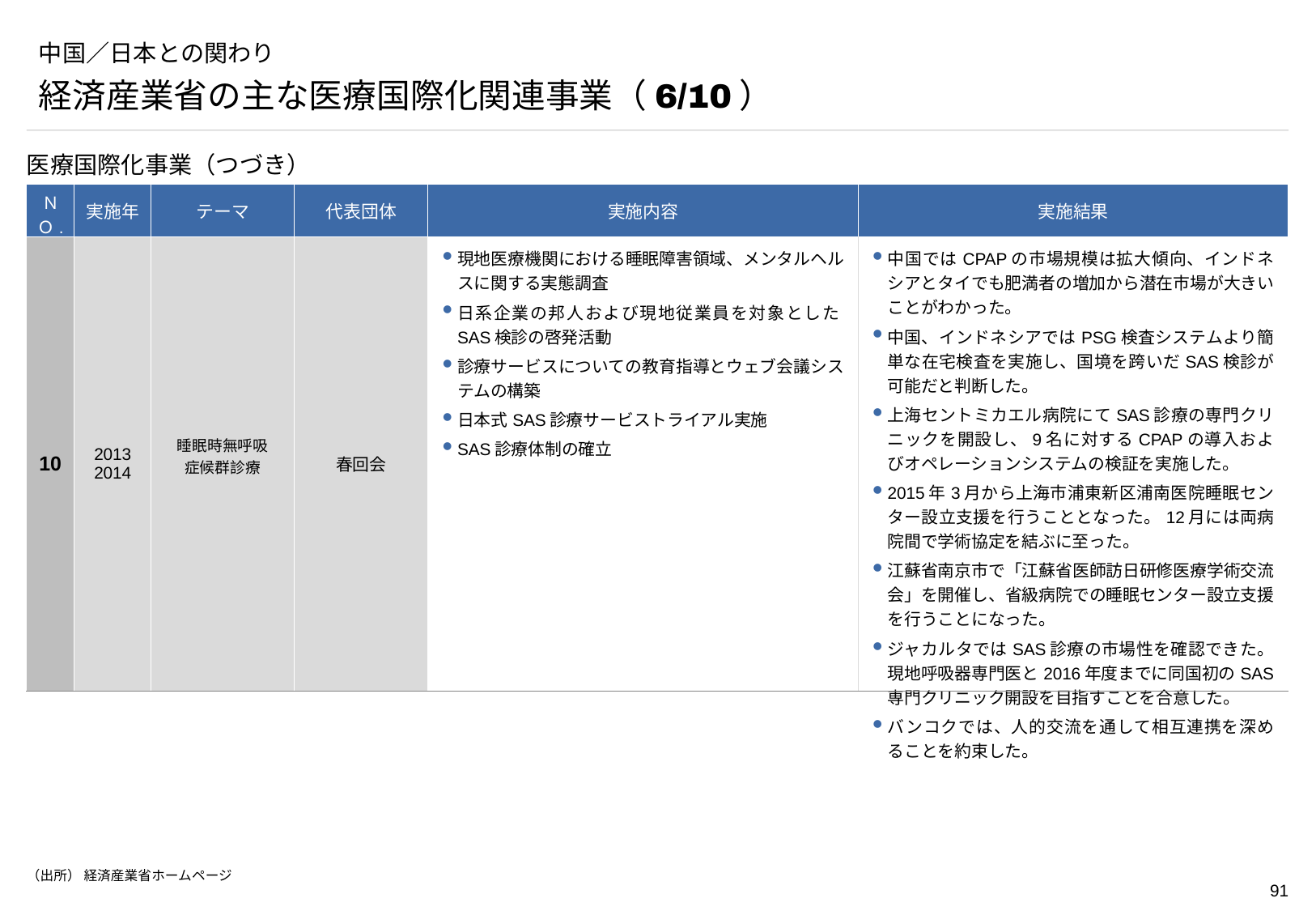

# 中国／日本との関わり
経済産業省の主な医療国際化関連事業（6/10）
医療国際化事業（つづき）
| ＮＯ. | 実施年 | テーマ | 代表団体 | 実施内容 | 実施結果 |
| --- | --- | --- | --- | --- | --- |
| 10 | 2013 2014 | 睡眠時無呼吸 症候群診療 | 春回会 | 現地医療機関における睡眠障害領域、メンタルヘルスに関する実態調査 日系企業の邦人および現地従業員を対象としたSAS検診の啓発活動 診療サービスについての教育指導とウェブ会議システムの構築 日本式SAS診療サービストライアル実施 SAS診療体制の確立 | 中国ではCPAPの市場規模は拡大傾向、インドネシアとタイでも肥満者の増加から潜在市場が大きいことがわかった。 中国、インドネシアではPSG検査システムより簡単な在宅検査を実施し、国境を跨いだSAS検診が可能だと判断した。 上海セントミカエル病院にてSAS診療の専門クリニックを開設し、9名に対するCPAPの導入およびオペレーションシステムの検証を実施した。 2015年3月から上海市浦東新区浦南医院睡眠センター設立支援を行うこととなった。12月には両病院間で学術協定を結ぶに至った。 江蘇省南京市で「江蘇省医師訪日研修医療学術交流会」を開催し、省級病院での睡眠センター設立支援を行うことになった。 ジャカルタではSAS診療の市場性を確認できた。現地呼吸器専門医と2016年度までに同国初のSAS専門クリニック開設を目指すことを合意した。 バンコクでは、人的交流を通して相互連携を深めることを約束した。 |
（出所） 経済産業省ホームページ